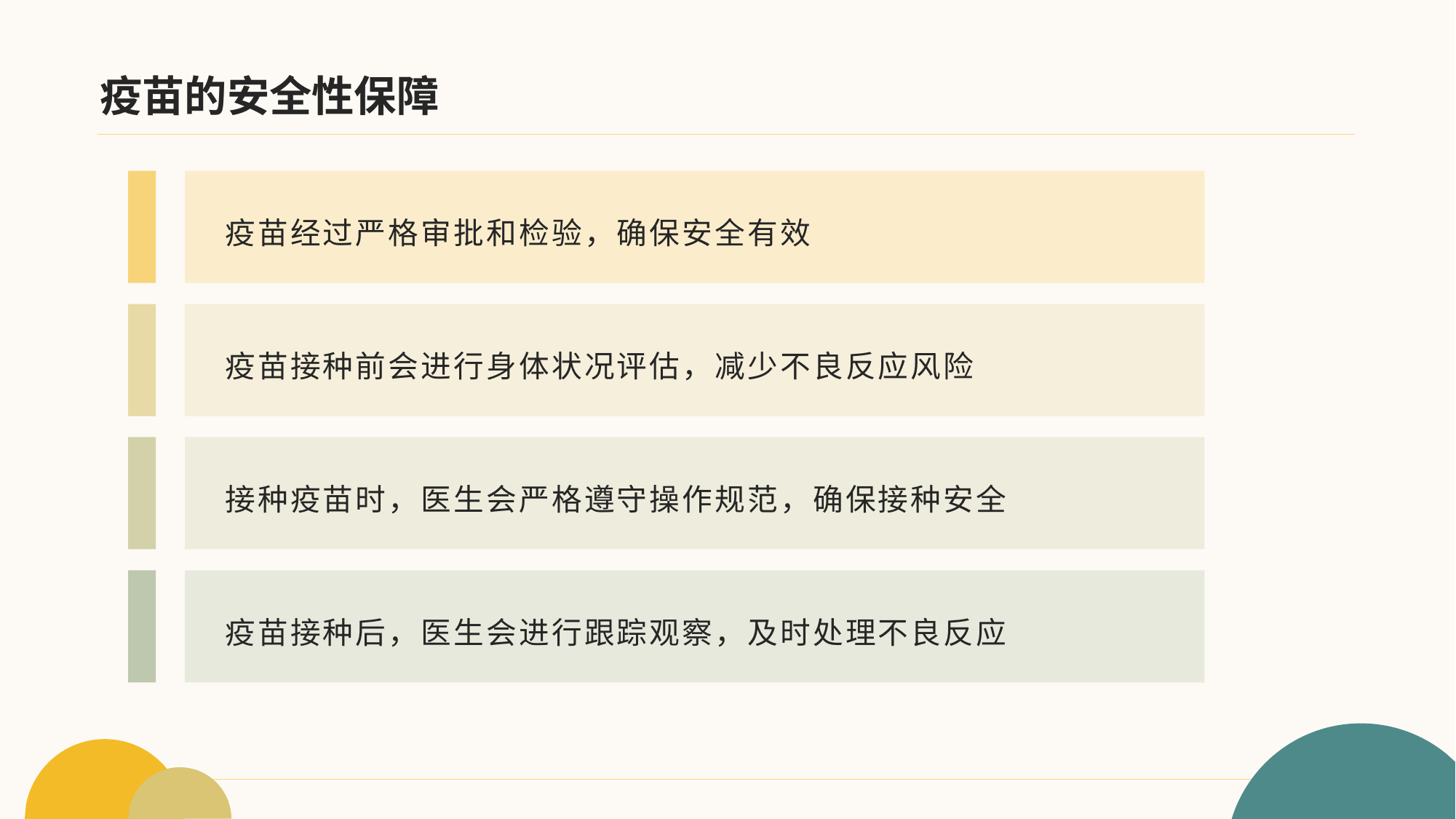

# 疫苗的安全性保障

疫苗经过严格审批和检验，确保安全有效

疫苗接种前会进行身体状况评估，减少不良反应风险

接种疫苗时，医生会严格遵守操作规范，确保接种安全

疫苗接种后，医生会进行跟踪观察，及时处理不良反应